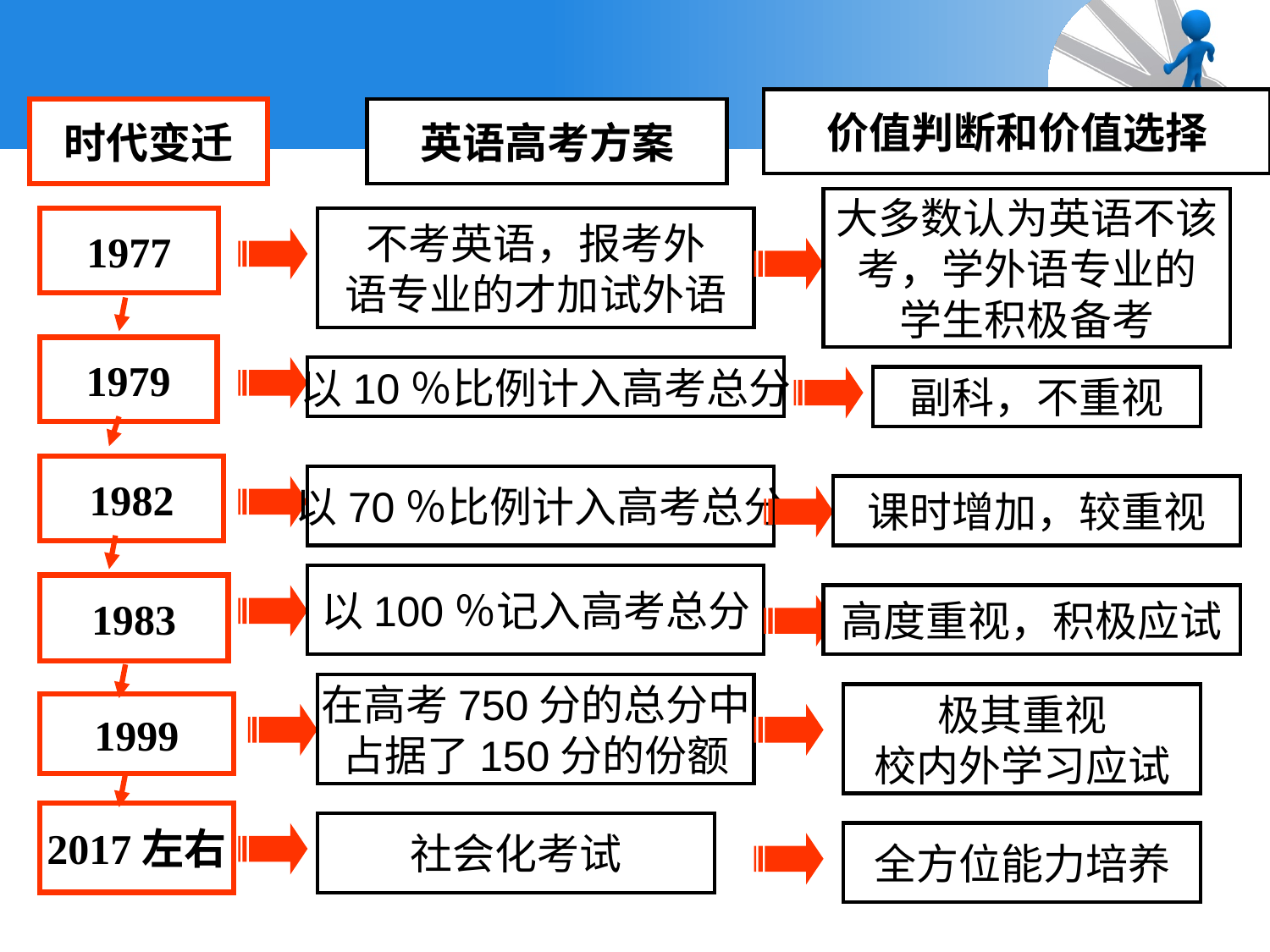

价值判断和价值选择
时代变迁
英语高考方案
大多数认为英语不该
考，学外语专业的
学生积极备考
1977
不考英语，报考外
语专业的才加试外语

1979

以10％比例计入高考总分

副科，不重视

1982
以70％比例计入高考总分

课时增加，较重视

以100％记入高考总分
1983

高度重视，积极应试

在高考750分的总分中
占据了150分的份额
极其重视
校内外学习应试
1999

2017左右
社会化考试

全方位能力培养